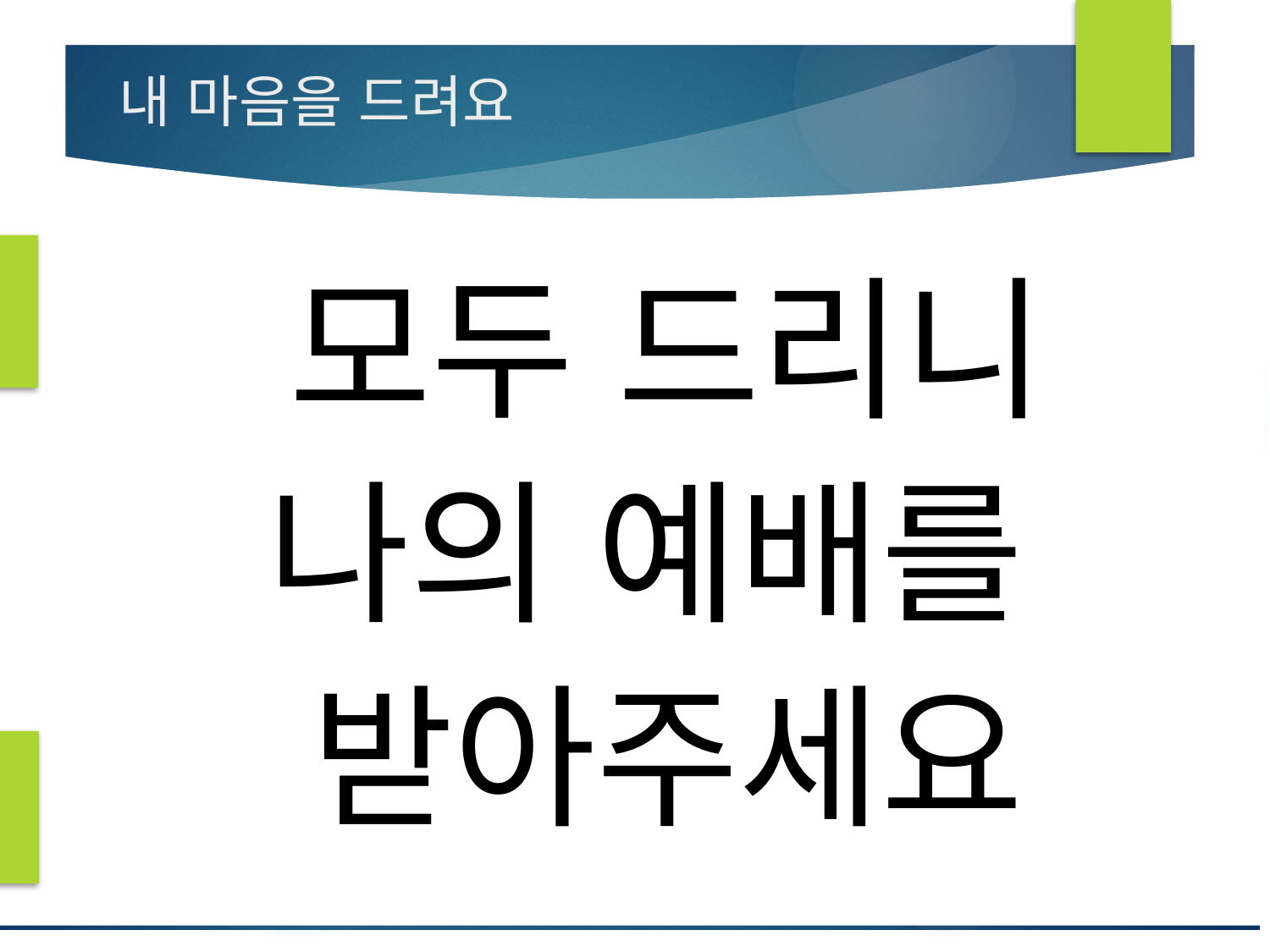

# 내 마음을 드려요
모두 드리니
나의 예배를
받아주세요